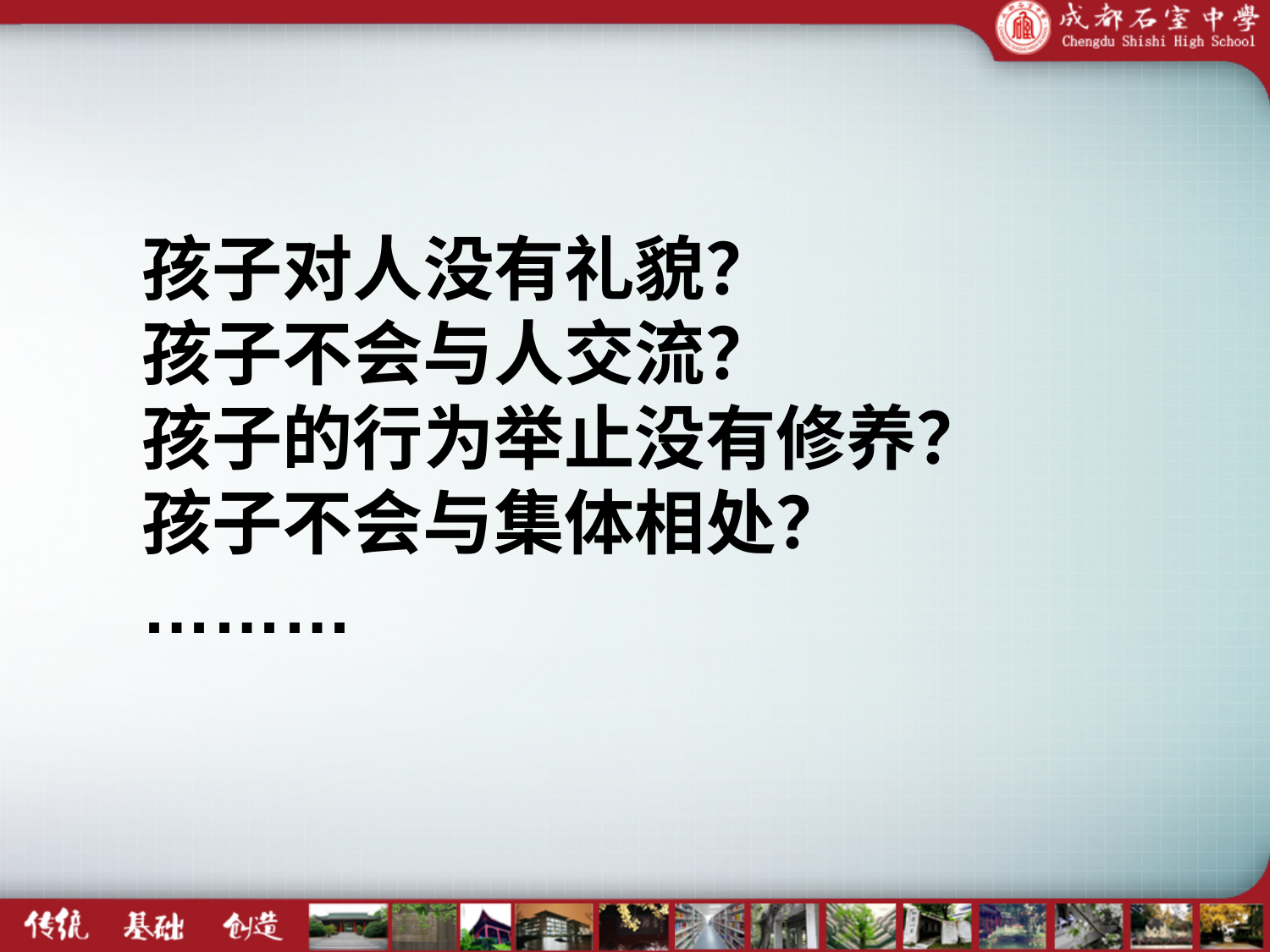

孩子对人没有礼貌？
孩子不会与人交流？
孩子的行为举止没有修养？
孩子不会与集体相处？
………